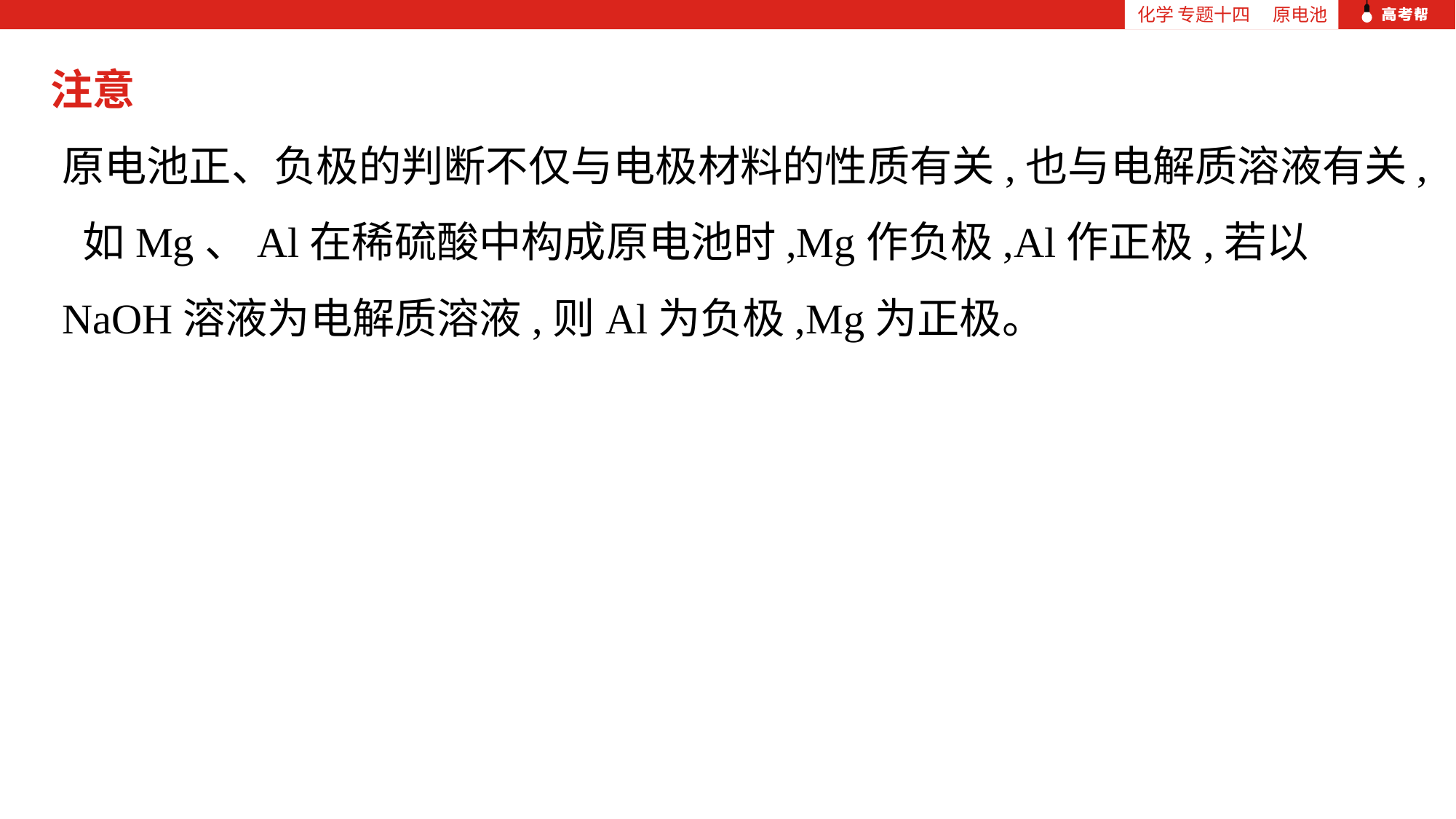

化学 专题十四 　原电池
注意
原电池正、负极的判断不仅与电极材料的性质有关,也与电解质溶液有关, 如Mg、Al在稀硫酸中构成原电池时,Mg作负极,Al作正极,若以NaOH溶液为电解质溶液,则Al为负极,Mg为正极。